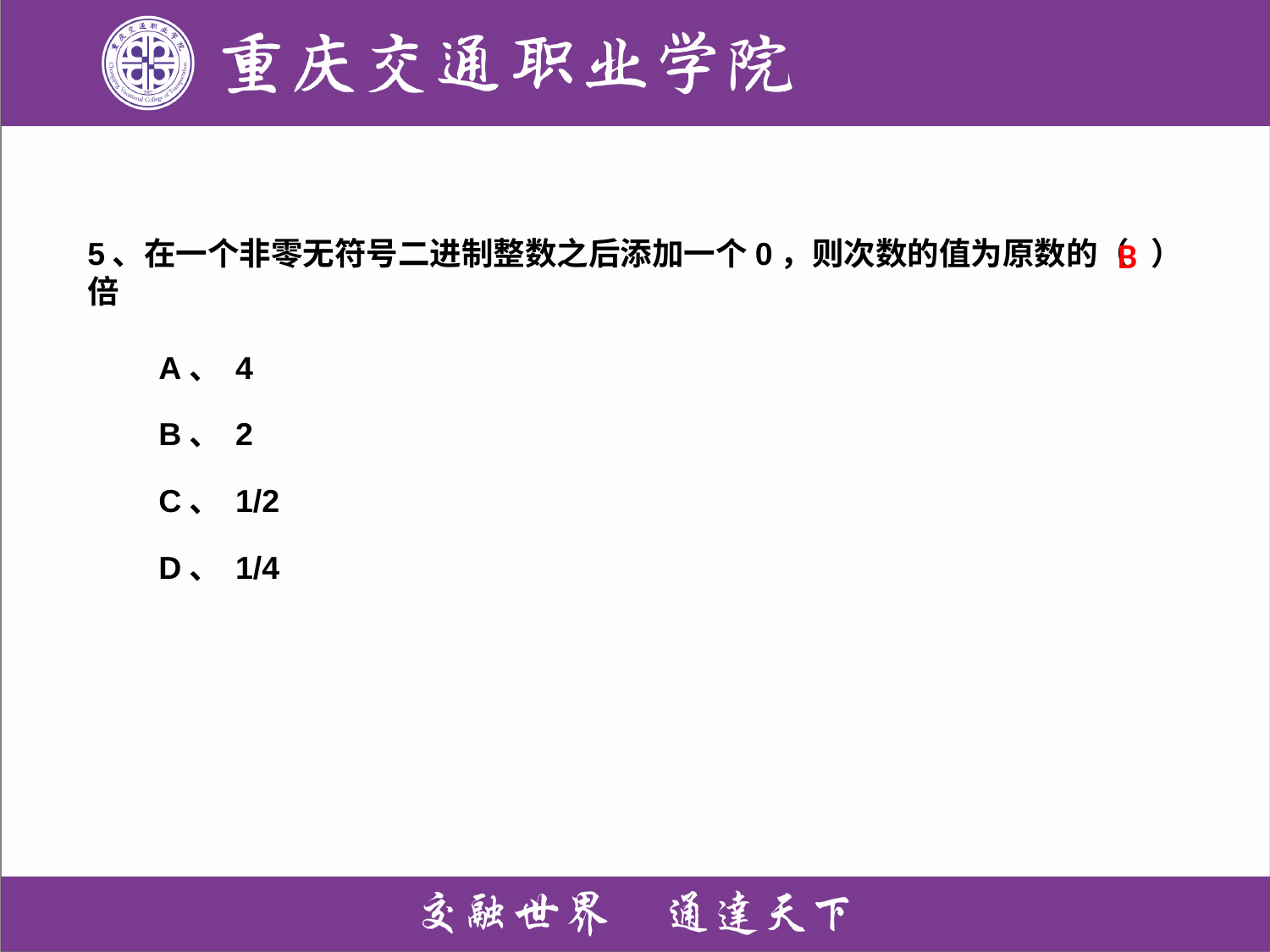

5、在一个非零无符号二进制整数之后添加一个0，则次数的值为原数的（   ）倍

        A、 4
        B、 2
        C、 1/2
        D、 1/4
B